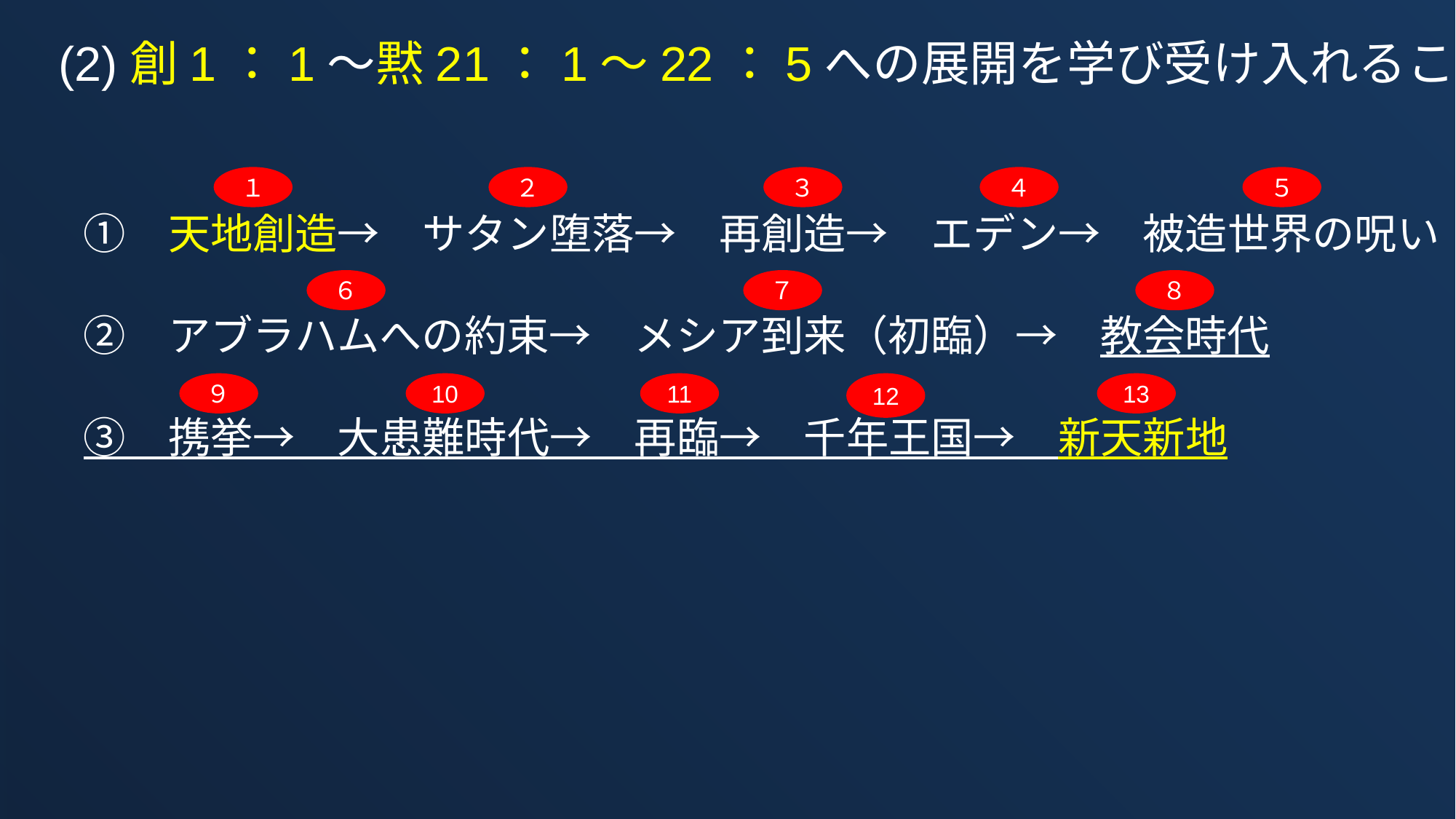

(2)創1：1～黙21：1～22：5への展開を学び受け入れること

　　①　天地創造→　サタン堕落→　再創造→　エデン→　被造世界の呪い

　　②　アブラハムへの約束→　メシア到来（初臨）→　教会時代

　　③　携挙→　大患難時代→　再臨→　千年王国→　新天新地

１
２
３
４
５
６
７
８
９
10
11
12
13